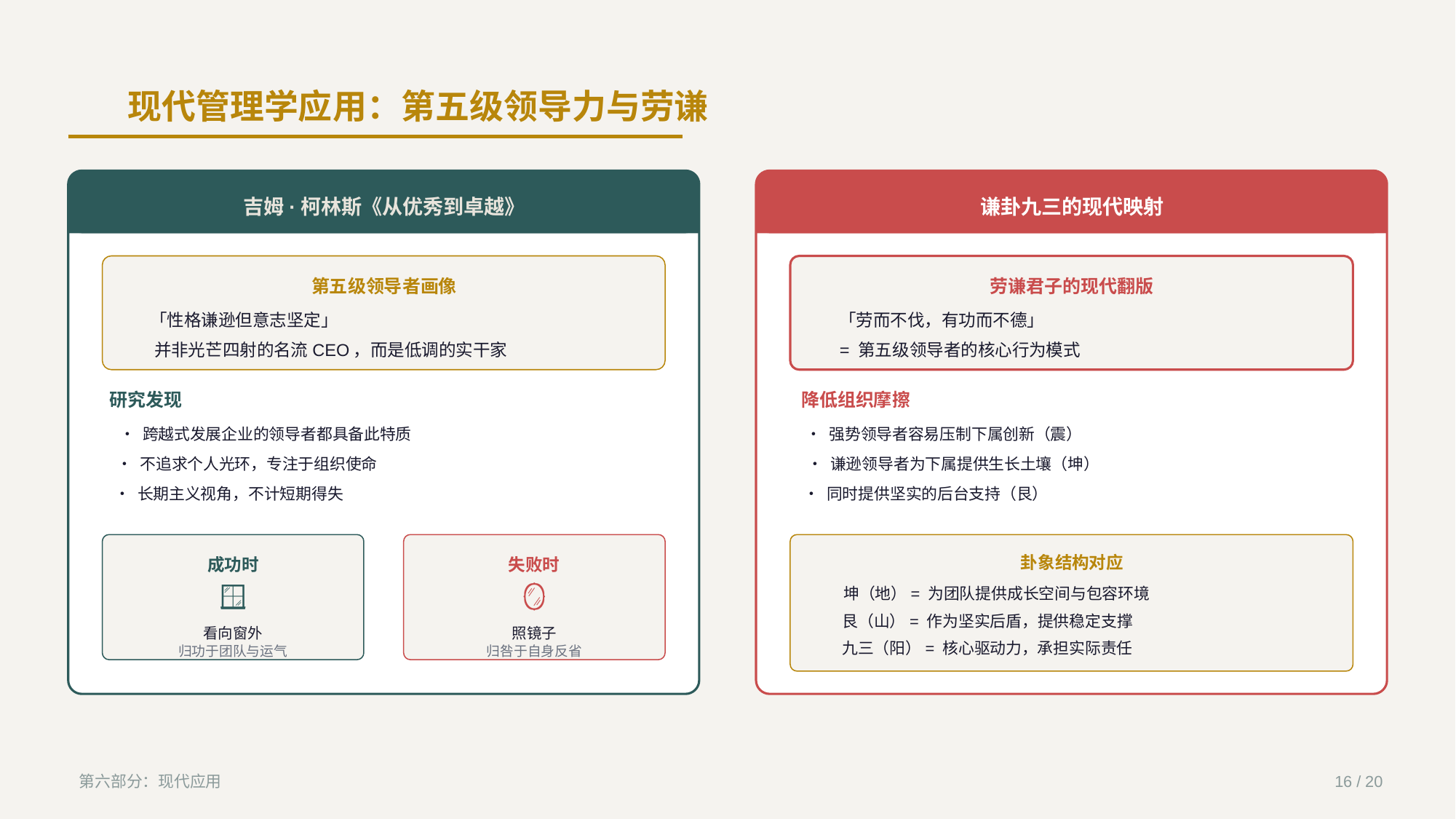

现代管理学应用：第五级领导力与劳谦

吉姆·柯林斯《从优秀到卓越》

第五级领导者画像
「性格谦逊但意志坚定」
并非光芒四射的名流CEO，而是低调的实干家
研究发现
• 跨越式发展企业的领导者都具备此特质
• 不追求个人光环，专注于组织使命
• 长期主义视角，不计短期得失

成功时
失败时
🪟
🪞
看向窗外
照镜子
归功于团队与运气
归咎于自身反省

谦卦九三的现代映射

劳谦君子的现代翻版
「劳而不伐，有功而不德」
= 第五级领导者的核心行为模式
降低组织摩擦
• 强势领导者容易压制下属创新（震）
• 谦逊领导者为下属提供生长土壤（坤）
• 同时提供坚实的后台支持（艮）

卦象结构对应
坤（地）= 为团队提供成长空间与包容环境
艮（山）= 作为坚实后盾，提供稳定支撑
九三（阳）= 核心驱动力，承担实际责任
第六部分：现代应用
16 / 20